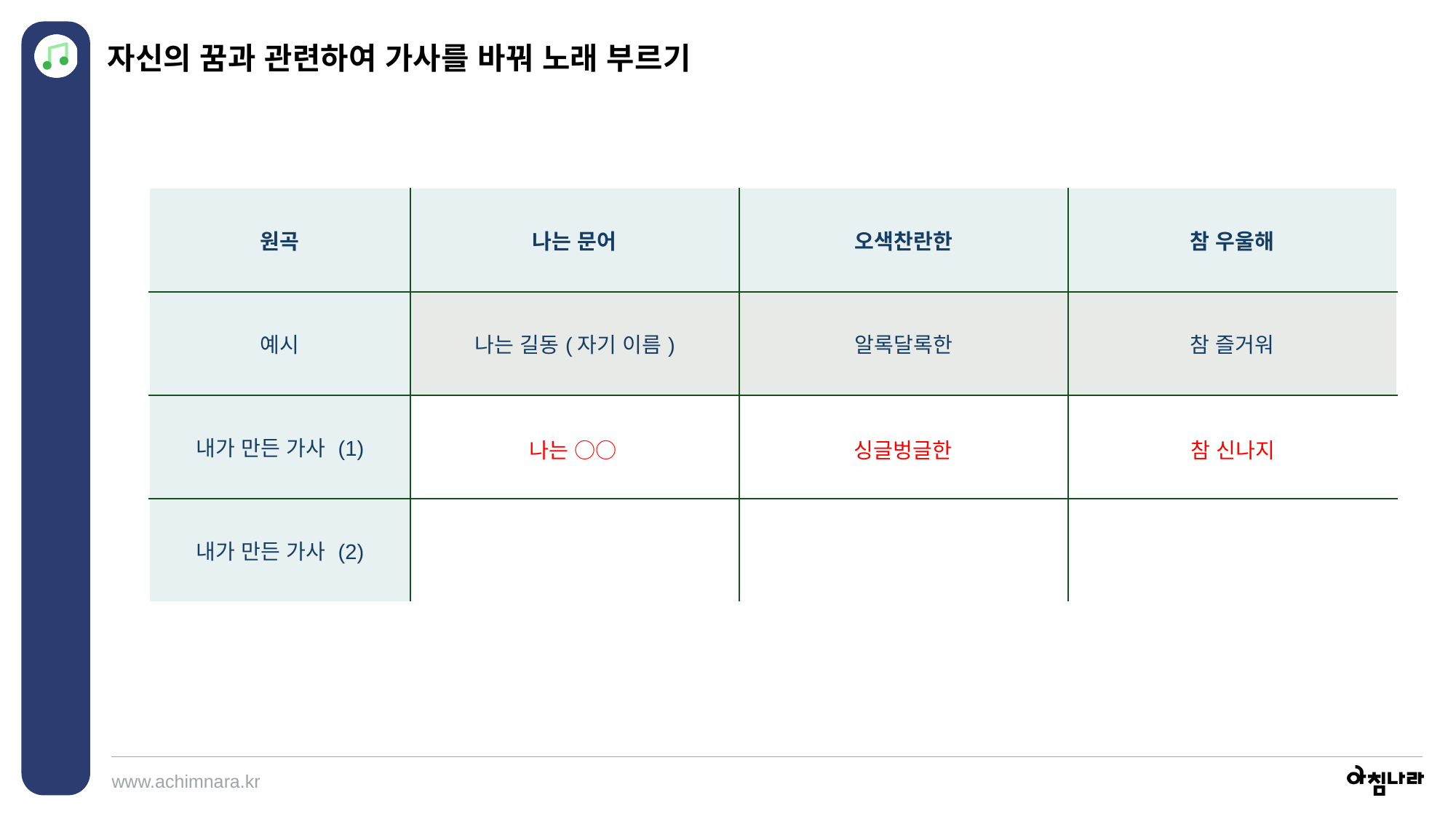

자신의 꿈과 관련하여 가사를 바꿔 노래 부르기
| 원곡 | 나는 문어 | 오색찬란한 | 참 우울해 |
| --- | --- | --- | --- |
| 예시 | 나는 길동(자기 이름) | 알록달록한 | 참 즐거워 |
| 내가 만든 가사 (1) |  |  |  |
| 내가 만든 가사 (2) |  |  |  |
나는 ○○
싱글벙글한
참 신나지